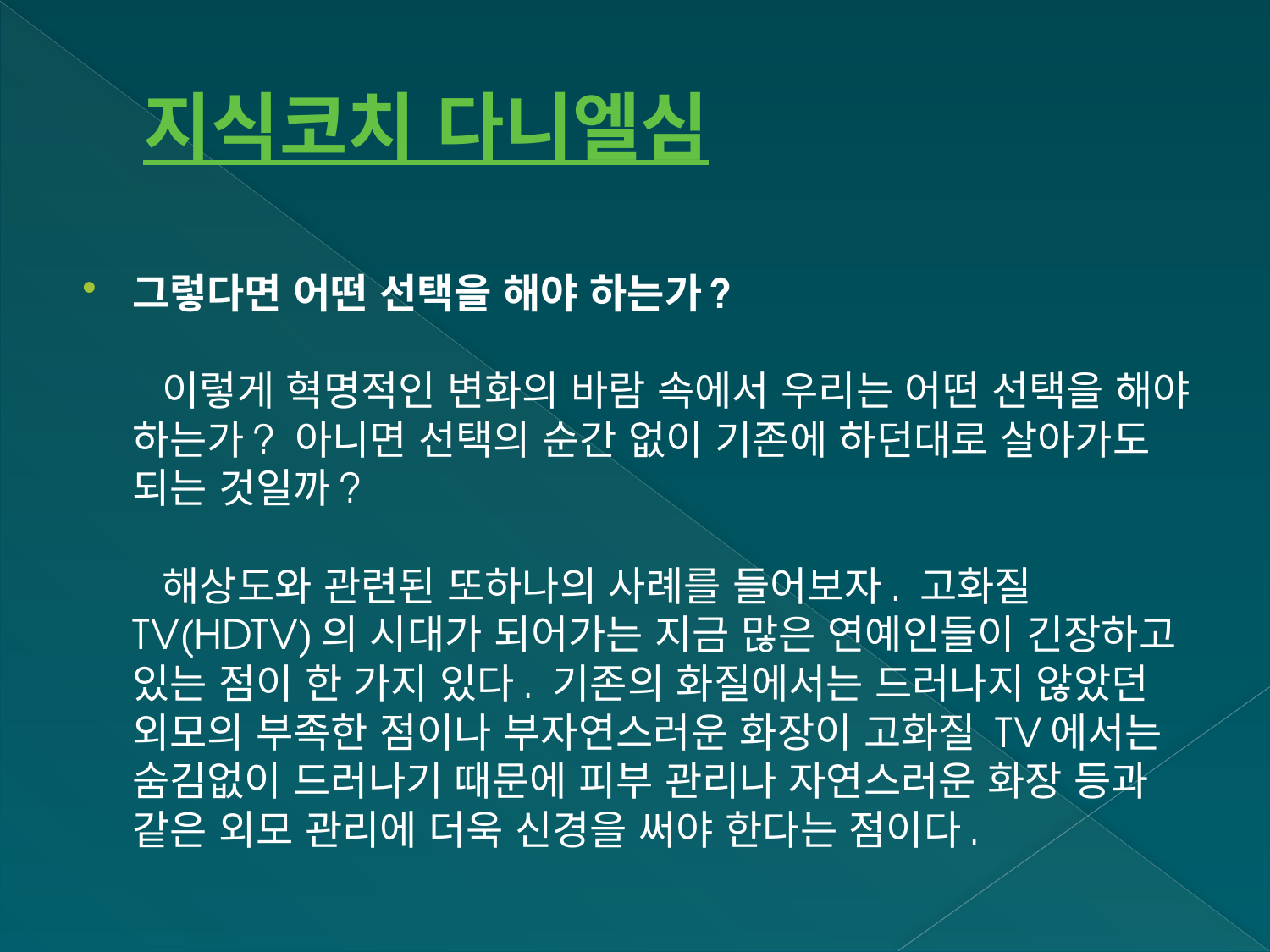

# 지식코치 다니엘심
그렇다면 어떤 선택을 해야 하는가? 
  이렇게 혁명적인 변화의 바람 속에서 우리는 어떤 선택을 해야 하는가? 아니면 선택의 순간 없이 기존에 하던대로 살아가도 되는 것일까? 
  
  해상도와 관련된 또하나의 사례를 들어보자. 고화질 TV(HDTV)의 시대가 되어가는 지금 많은 연예인들이 긴장하고 있는 점이 한 가지 있다. 기존의 화질에서는 드러나지 않았던 외모의 부족한 점이나 부자연스러운 화장이 고화질 TV에서는 숨김없이 드러나기 때문에 피부 관리나 자연스러운 화장 등과 같은 외모 관리에 더욱 신경을 써야 한다는 점이다.